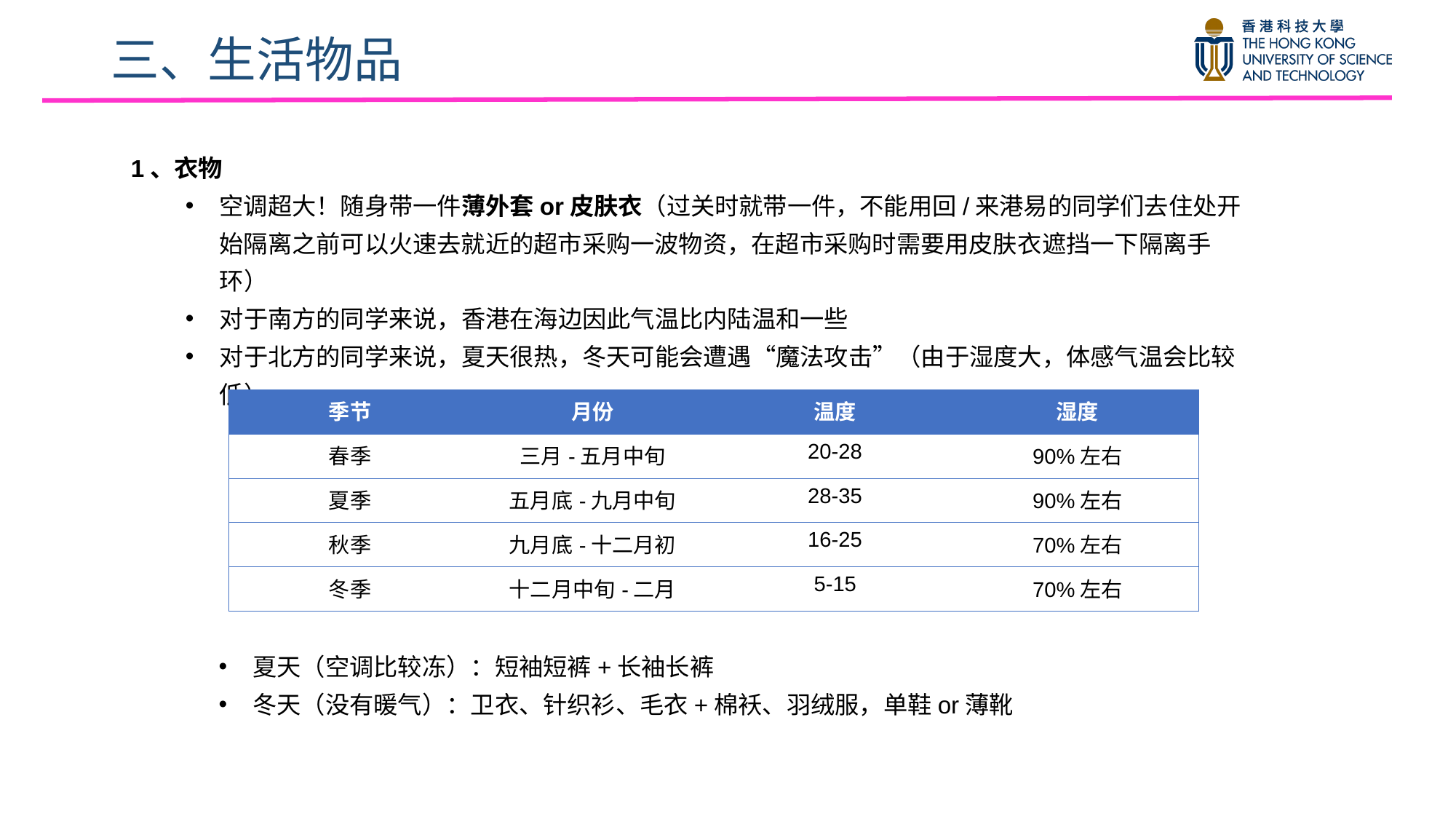

# 三、生活物品
1、衣物
空调超大！随身带一件薄外套or皮肤衣（过关时就带一件，不能用回/来港易的同学们去住处开始隔离之前可以火速去就近的超市采购一波物资，在超市采购时需要用皮肤衣遮挡一下隔离手环）
对于南方的同学来说，香港在海边因此气温比内陆温和一些
对于北方的同学来说，夏天很热，冬天可能会遭遇“魔法攻击”（由于湿度大，体感气温会比较低）

| 季节 | 月份 | 温度 | 湿度 |
| --- | --- | --- | --- |
| 春季 | 三月-五月中旬 | 20-28 | 90%左右 |
| 夏季 | 五月底-九月中旬 | 28-35 | 90%左右 |
| 秋季 | 九月底-十二月初 | 16-25 | 70%左右 |
| 冬季 | 十二月中旬-二月 | 5-15 | 70%左右 |
夏天（空调比较冻）：短袖短裤+长袖长裤
冬天（没有暖气）：卫衣、针织衫、毛衣+棉袄、羽绒服，单鞋or薄靴